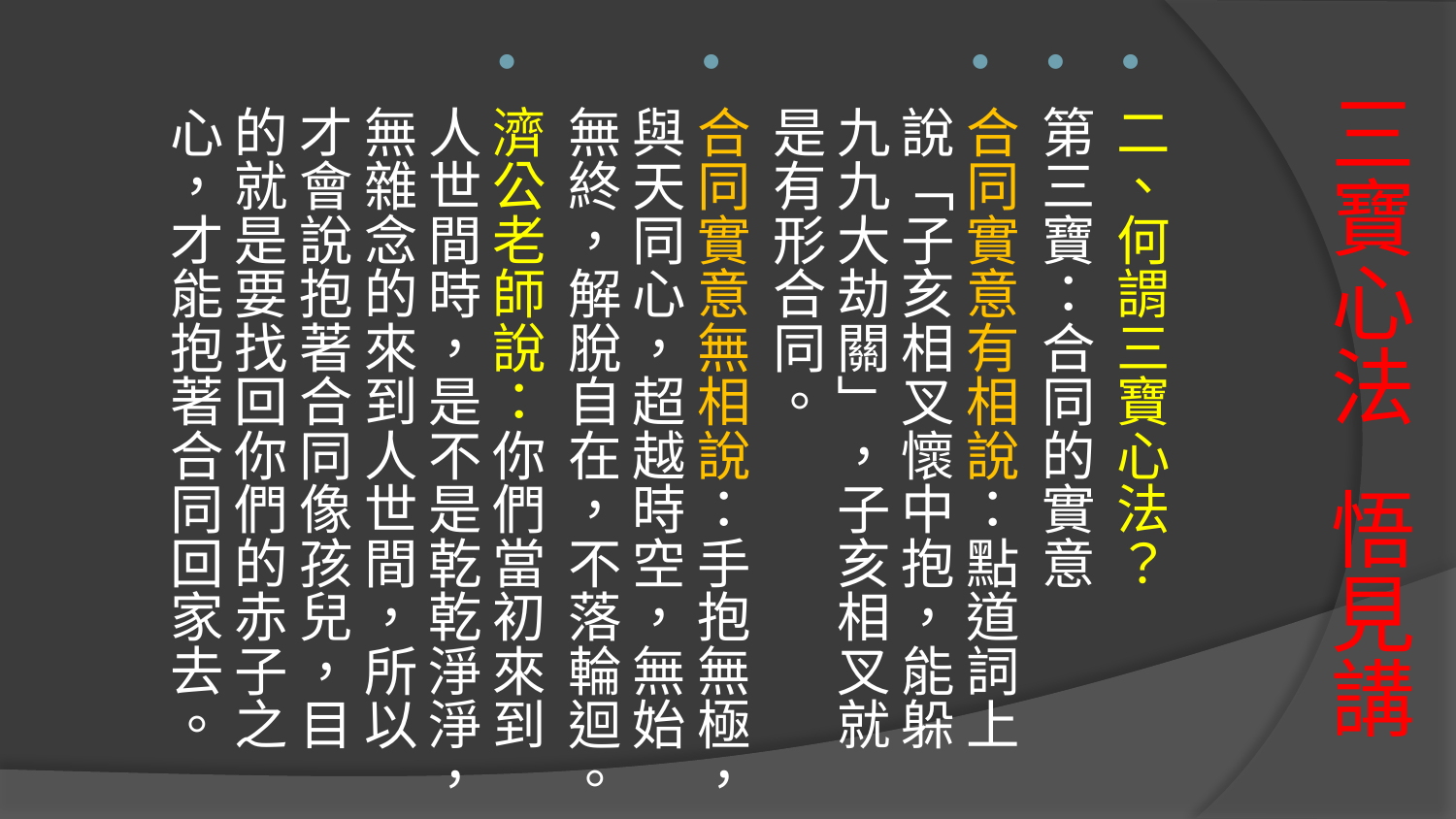

二、何謂三寶心法？
第三寶：合同的實意
合同實意有相說：點道詞上說「子亥相叉懷中抱，能躲九九大劫關」，子亥相叉就是有形合同。
合同實意無相說：手抱無極，與天同心，超越時空，無始無終，解脫自在，不落輪迴。
濟公老師說：你們當初來到人世間時，是不是乾乾淨淨，無雜念的來到人世間，所以才會說抱著合同像孩兒，目的就是要找回你們的赤子之心，才能抱著合同回家去。

# 三寶心法   悟見講